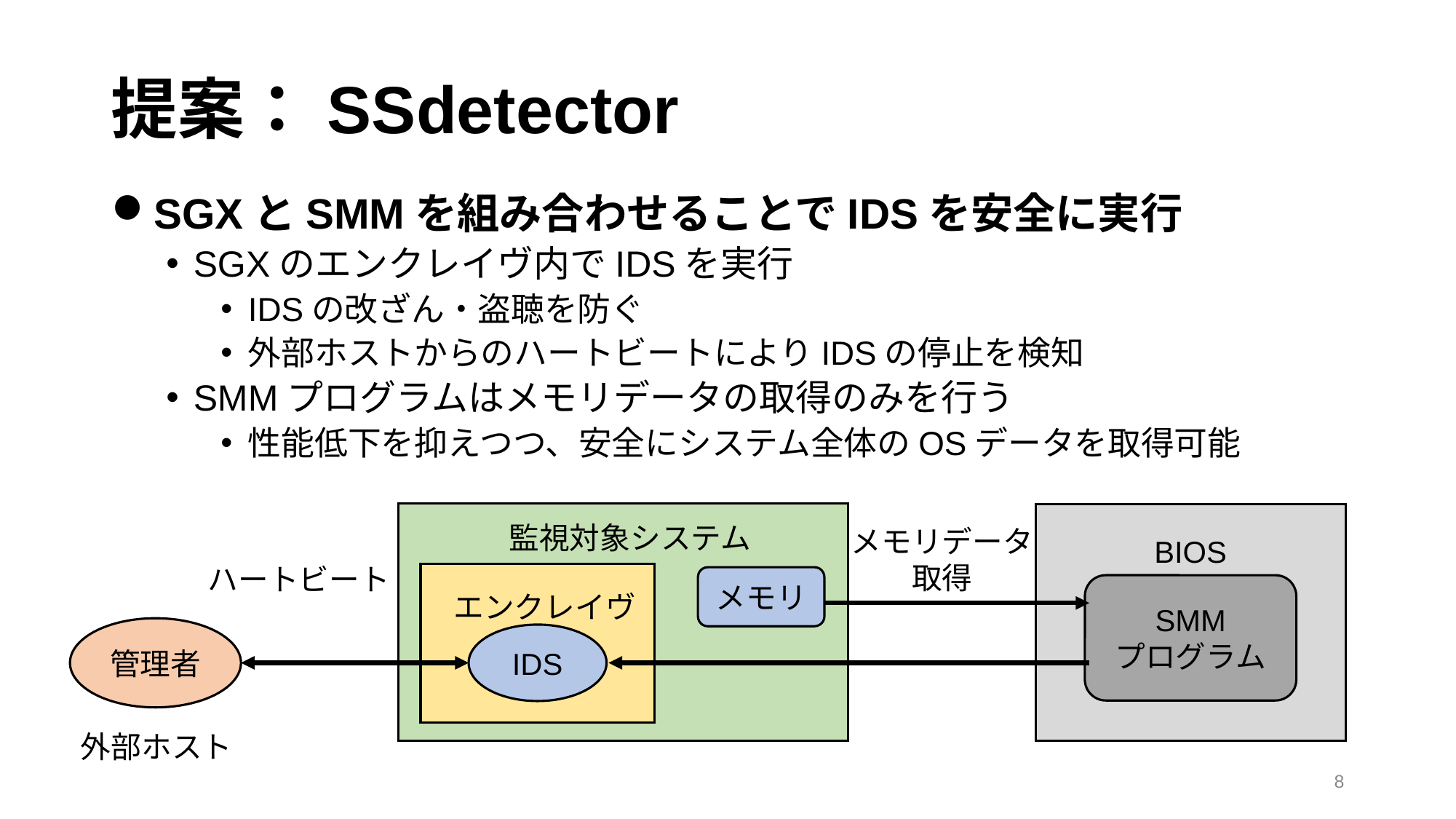

# 提案：SSdetector
SGXとSMMを組み合わせることでIDSを安全に実行
SGXのエンクレイヴ内でIDSを実行
IDSの改ざん・盗聴を防ぐ
外部ホストからのハートビートによりIDSの停止を検知
SMMプログラムはメモリデータの取得のみを行う
性能低下を抑えつつ、安全にシステム全体のOSデータを取得可能

BIOS
SMM
プログラム
監視対象システム
メモリデータ取得
ハートビート

エンクレイヴ
IDS
メモリ
管理者
外部ホスト
8